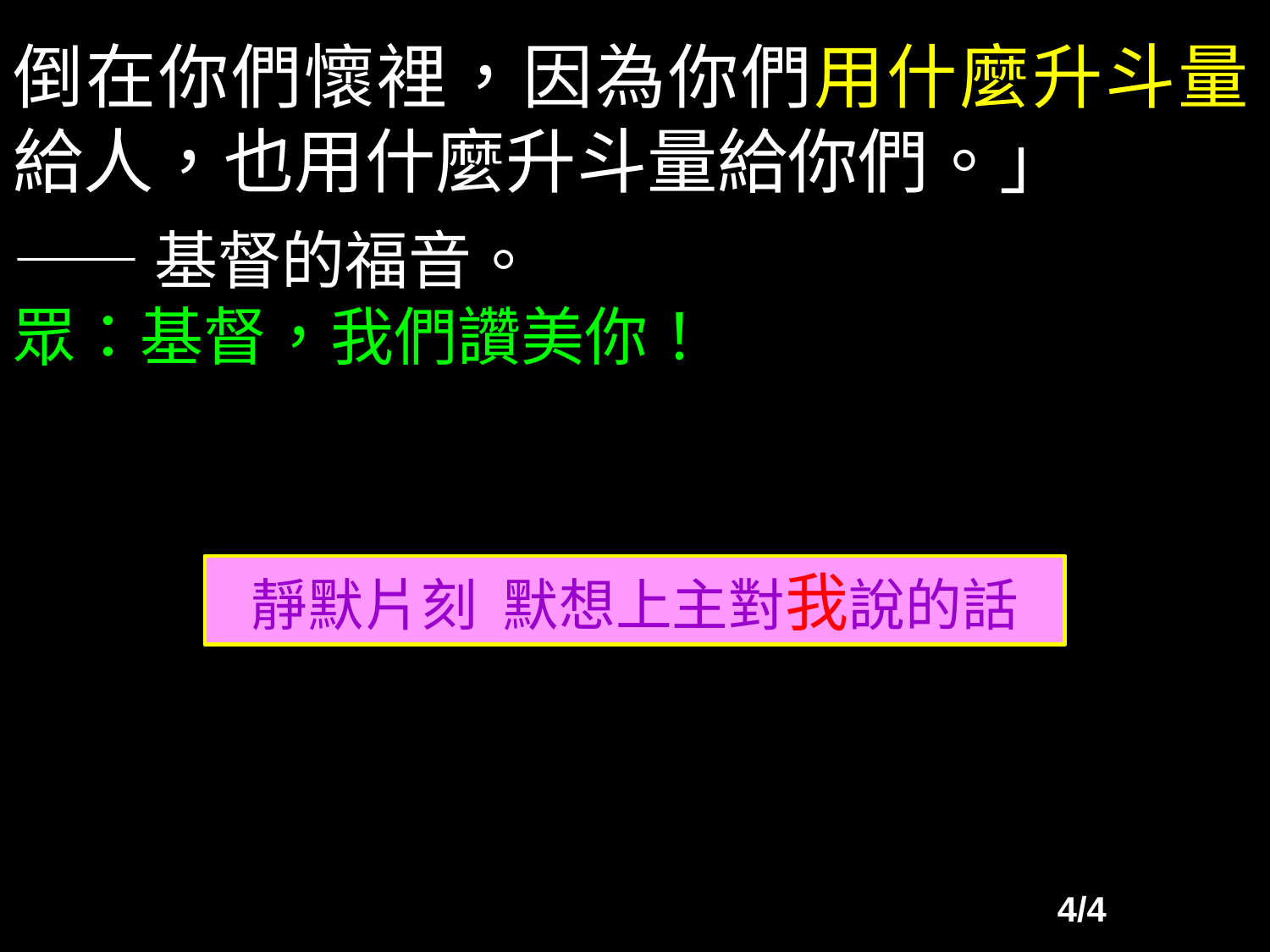

倒在你們懷裡，因為你們用什麼升斗量給人，也用什麼升斗量給你們。」
——基督的福音。
眾：基督，我們讚美你！

靜默片刻  默想上主對我說的話
4/4